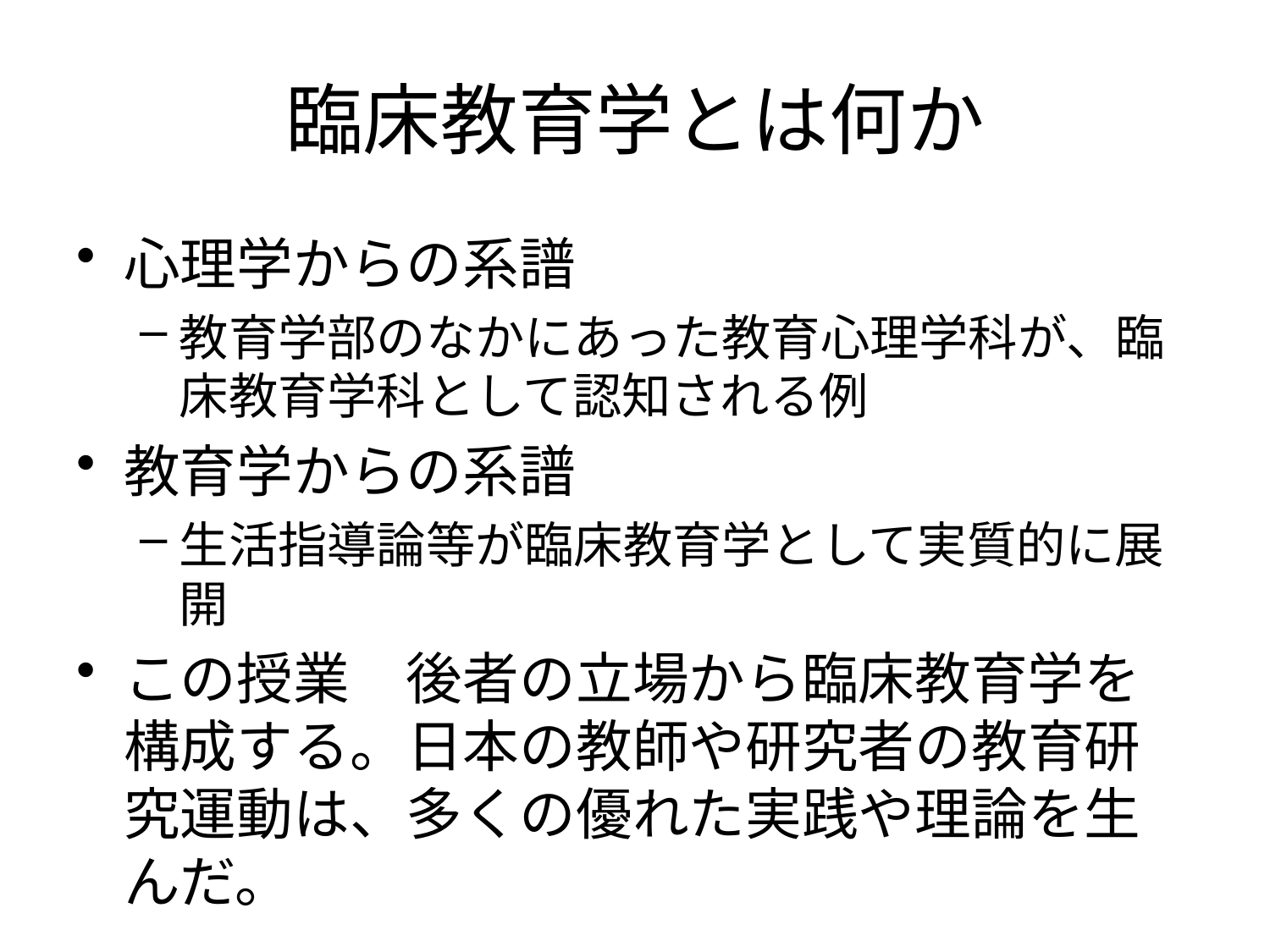

# 臨床教育学とは何か
心理学からの系譜
教育学部のなかにあった教育心理学科が、臨床教育学科として認知される例
教育学からの系譜
生活指導論等が臨床教育学として実質的に展開
この授業　後者の立場から臨床教育学を構成する。日本の教師や研究者の教育研究運動は、多くの優れた実践や理論を生んだ。